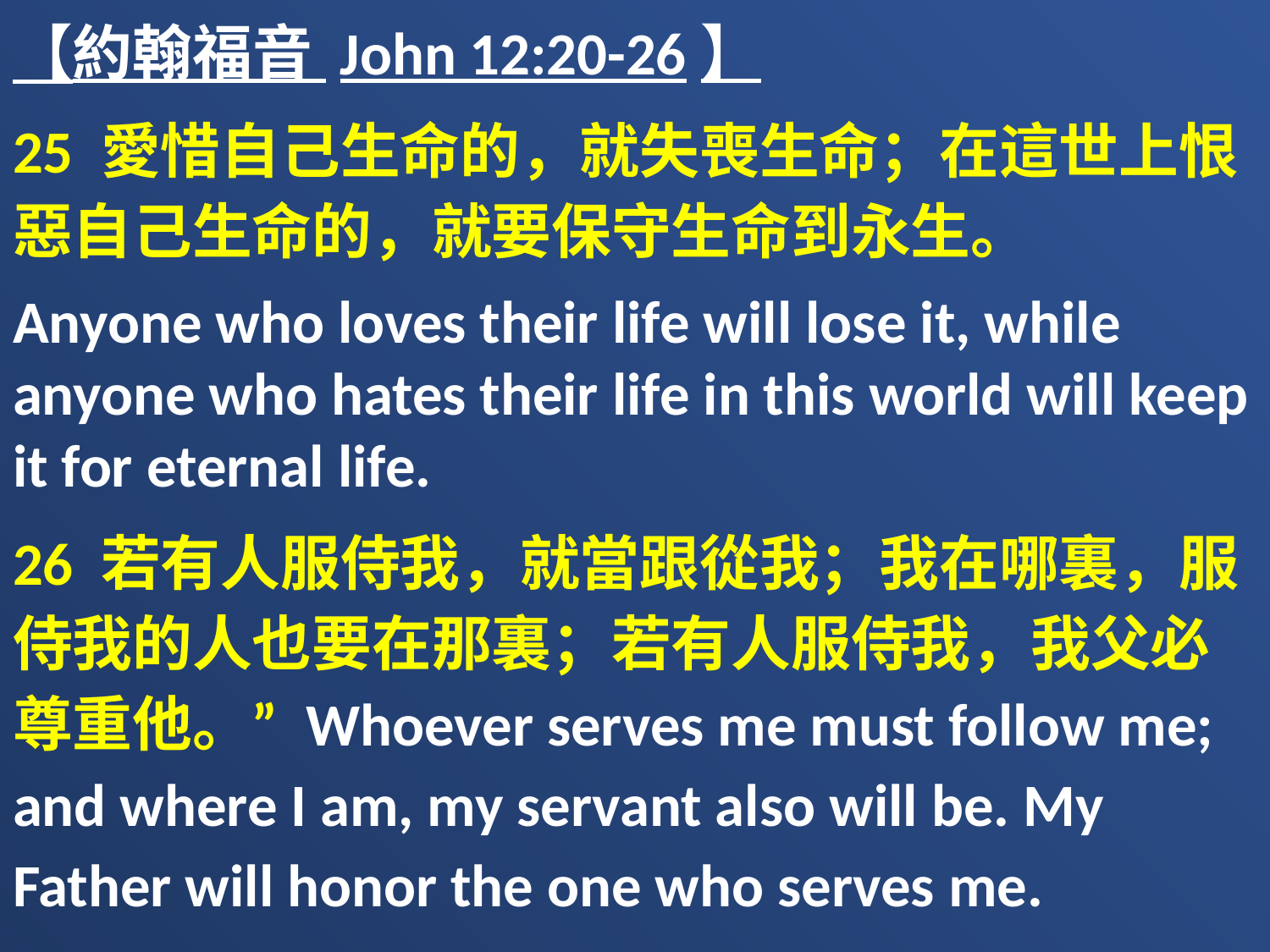

【約翰福音 John 12:20-26】
25 愛惜自己生命的，就失喪生命；在這世上恨惡自己生命的，就要保守生命到永生。
Anyone who loves their life will lose it, while anyone who hates their life in this world will keep it for eternal life.
26 若有人服侍我，就當跟從我；我在哪裏，服侍我的人也要在那裏；若有人服侍我，我父必尊重他。” Whoever serves me must follow me; and where I am, my servant also will be. My Father will honor the one who serves me.